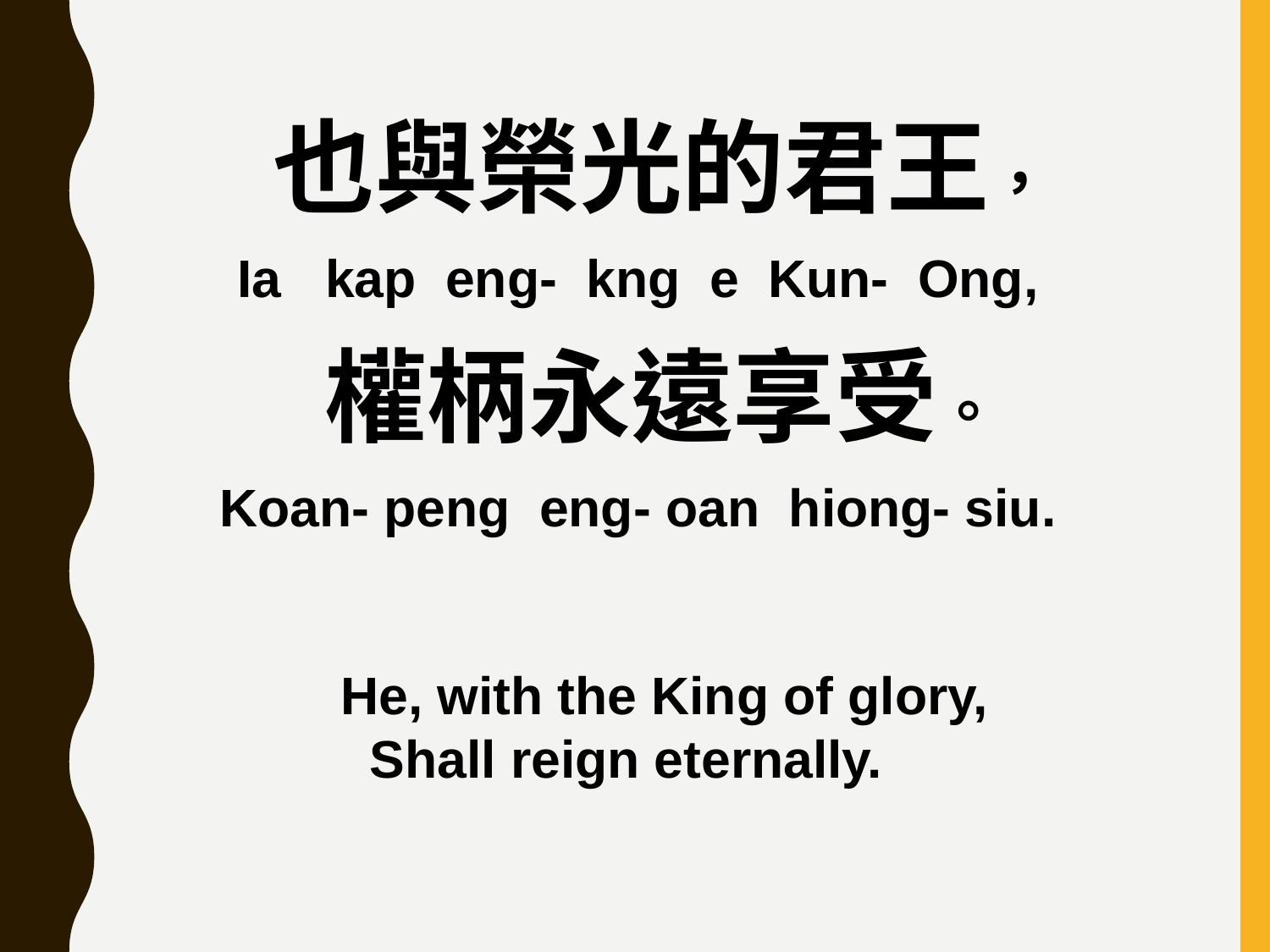

也與榮光的君王，
Ia   kap  eng-  kng  e  Kun-  Ong,
 權柄永遠享受。
Koan- peng  eng- oan  hiong- siu.

He, with the King of glory,
  Shall reign eternally.